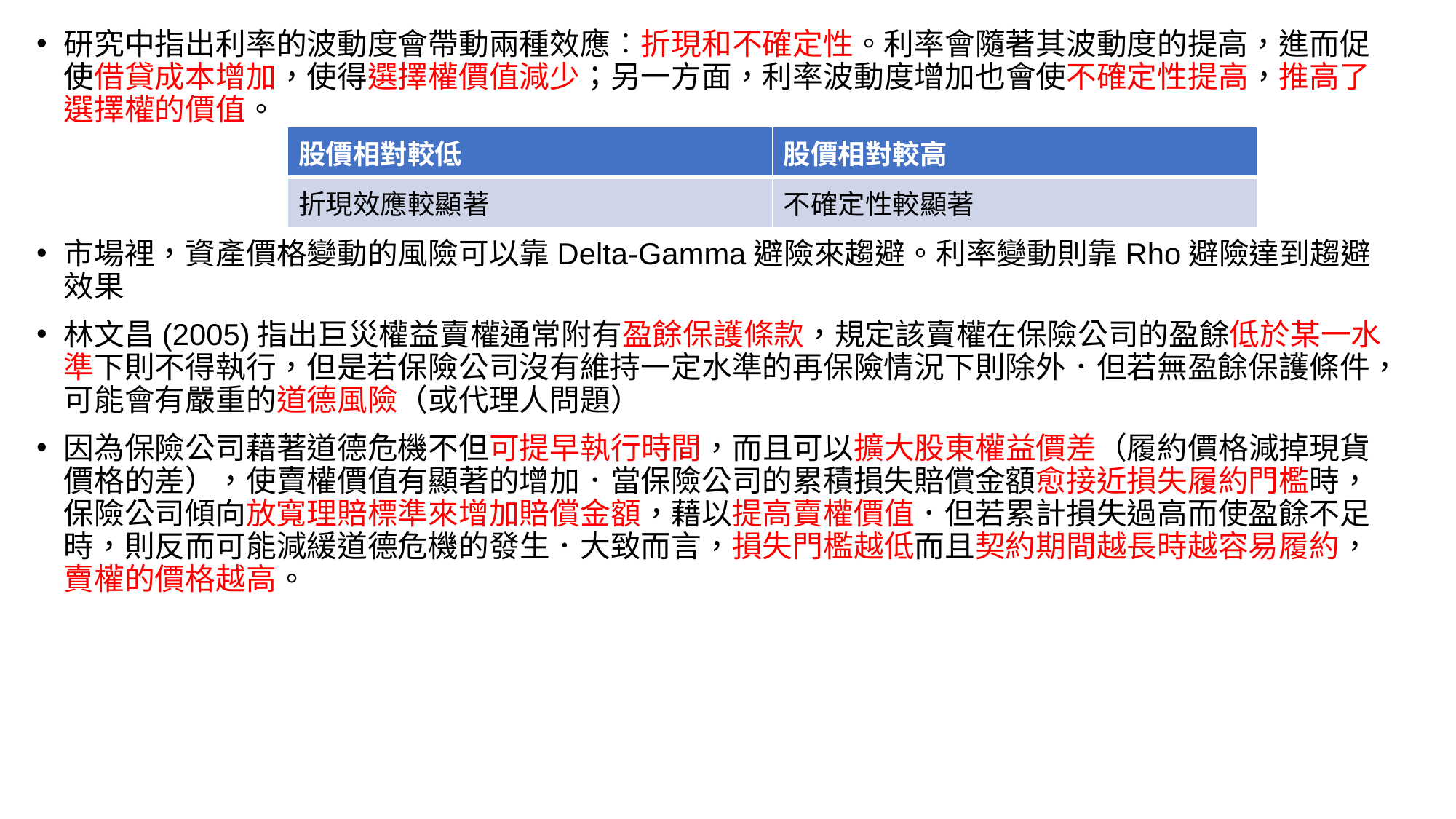

研究中指出利率的波動度會帶動兩種效應︰折現和不確定性。利率會隨著其波動度的提高，進而促使借貸成本增加，使得選擇權價值減少；另一方面，利率波動度增加也會使不確定性提高，推高了選擇權的價值。

市場裡，資產價格變動的風險可以靠Delta-Gamma避險來趨避。利率變動則靠Rho避險達到趨避效果
林文昌(2005)指出巨災權益賣權通常附有盈餘保護條款，規定該賣權在保險公司的盈餘低於某一水準下則不得執行，但是若保險公司沒有維持一定水準的再保險情況下則除外．但若無盈餘保護條件，可能會有嚴重的道德風險（或代理人問題）
因為保險公司藉著道德危機不但可提早執行時間，而且可以擴大股東權益價差（履約價格減掉現貨價格的差），使賣權價值有顯著的增加．當保險公司的累積損失賠償金額愈接近損失履約門檻時，保險公司傾向放寬理賠標準來增加賠償金額，藉以提高賣權價值．但若累計損失過高而使盈餘不足時，則反而可能減緩道德危機的發生．大致而言，損失門檻越低而且契約期間越長時越容易履約，賣權的價格越高。
| 股價相對較低 | 股價相對較高 |
| --- | --- |
| 折現效應較顯著 | 不確定性較顯著 |